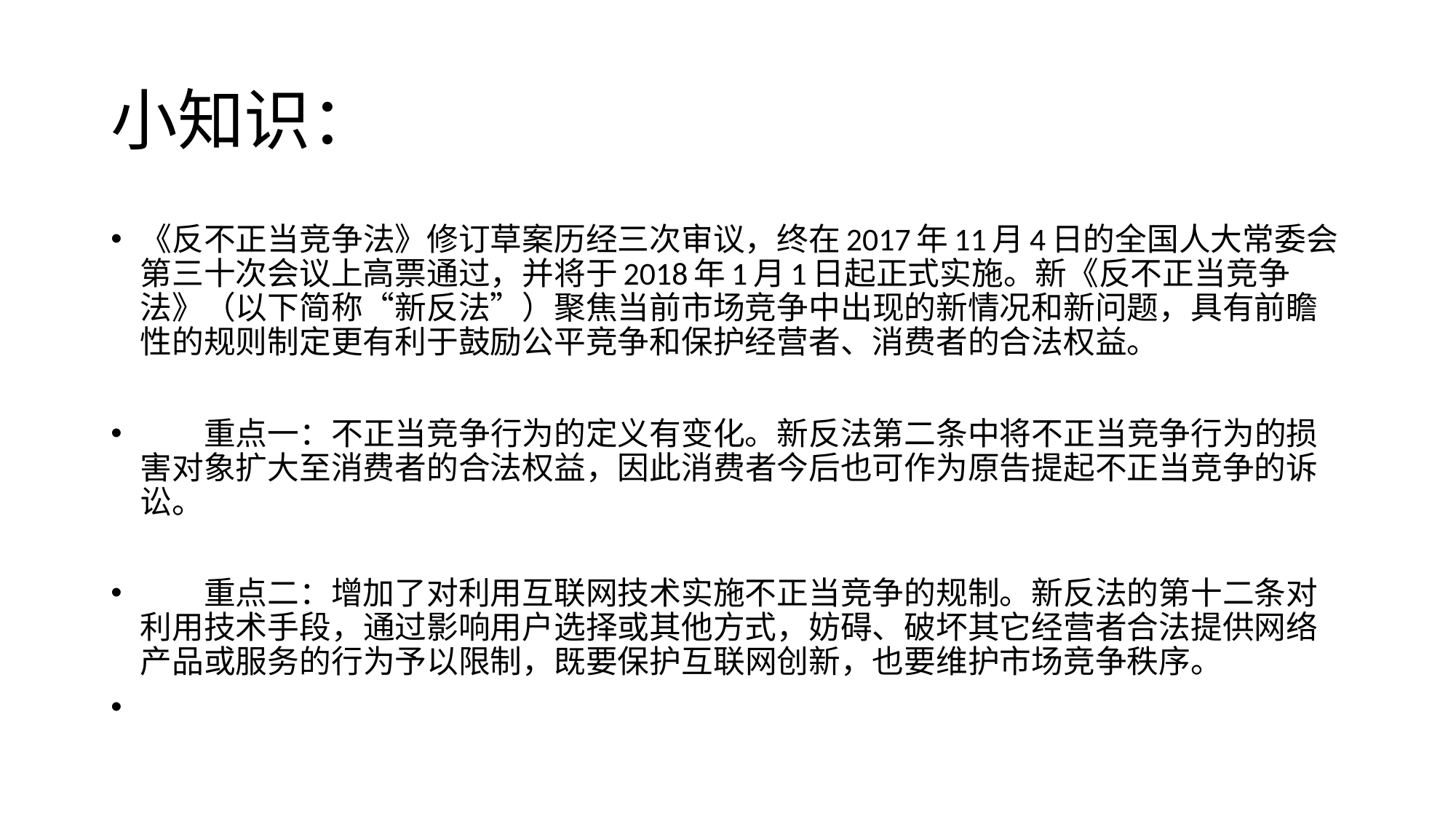

# 小知识：
《反不正当竞争法》修订草案历经三次审议，终在2017年11月4日的全国人大常委会第三十次会议上高票通过，并将于2018年1月1日起正式实施。新《反不正当竞争法》（以下简称“新反法”）聚焦当前市场竞争中出现的新情况和新问题，具有前瞻性的规则制定更有利于鼓励公平竞争和保护经营者、消费者的合法权益。

　　重点一：不正当竞争行为的定义有变化。新反法第二条中将不正当竞争行为的损害对象扩大至消费者的合法权益，因此消费者今后也可作为原告提起不正当竞争的诉讼。

　　重点二：增加了对利用互联网技术实施不正当竞争的规制。新反法的第十二条对利用技术手段，通过影响用户选择或其他方式，妨碍、破坏其它经营者合法提供网络产品或服务的行为予以限制，既要保护互联网创新，也要维护市场竞争秩序。